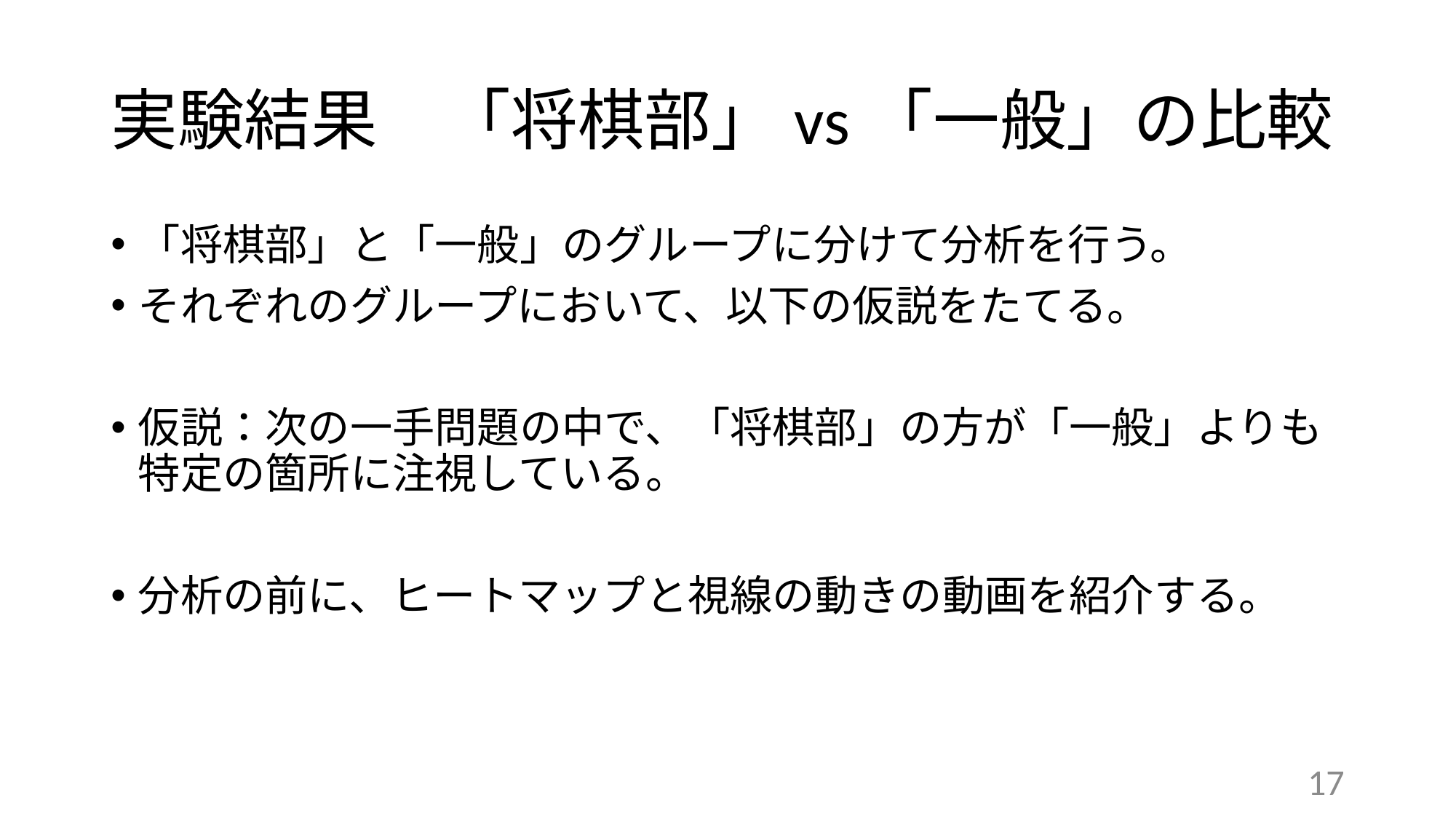

# 実験結果　「将棋部」vs「一般」の比較
「将棋部」と「一般」のグループに分けて分析を行う。
それぞれのグループにおいて、以下の仮説をたてる。

仮説：次の一手問題の中で、「将棋部」の方が「一般」よりも特定の箇所に注視している。

分析の前に、ヒートマップと視線の動きの動画を紹介する。
17